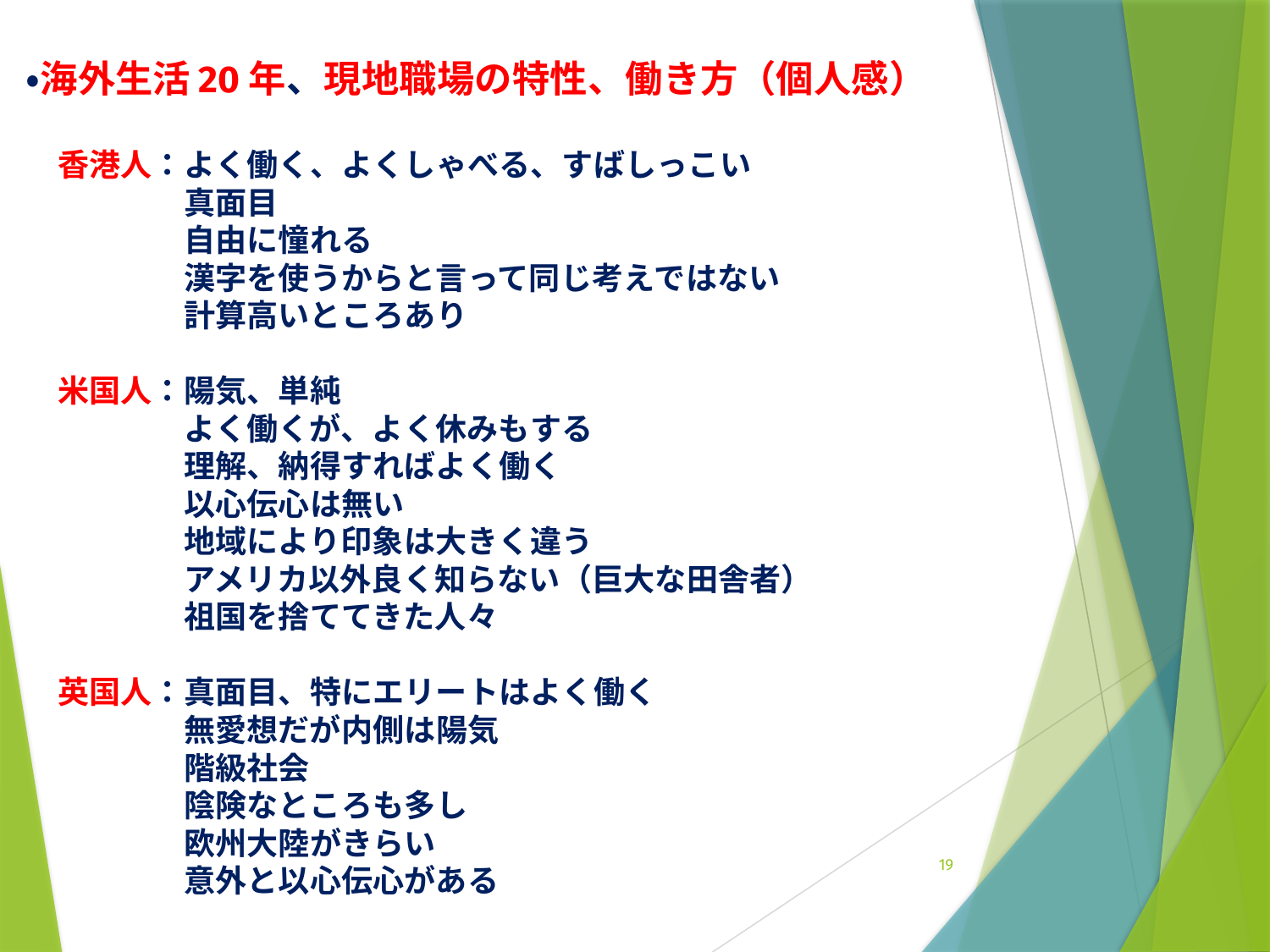

# ・海外生活20年、現地職場の特性、働き方（個人感） 　香港人：よく働く、よくしゃべる、すばしっこい 　　　　　真面目 　　　　　自由に憧れる 　　　　　漢字を使うからと言って同じ考えではない 　　　　　計算高いところあり 　米国人：陽気、単純 　　　　　よく働くが、よく休みもする 　　　　　理解、納得すればよく働く 　　　　　以心伝心は無い 　　　　　地域により印象は大きく違う 　　　　　アメリカ以外良く知らない（巨大な田舎者） 　　　　　祖国を捨ててきた人々 　英国人：真面目、特にエリートはよく働く 　　　　　無愛想だが内側は陽気 　　　　　階級社会 　　　　　陰険なところも多し 　　　　　欧州大陸がきらい 　　　　　意外と以心伝心がある
19